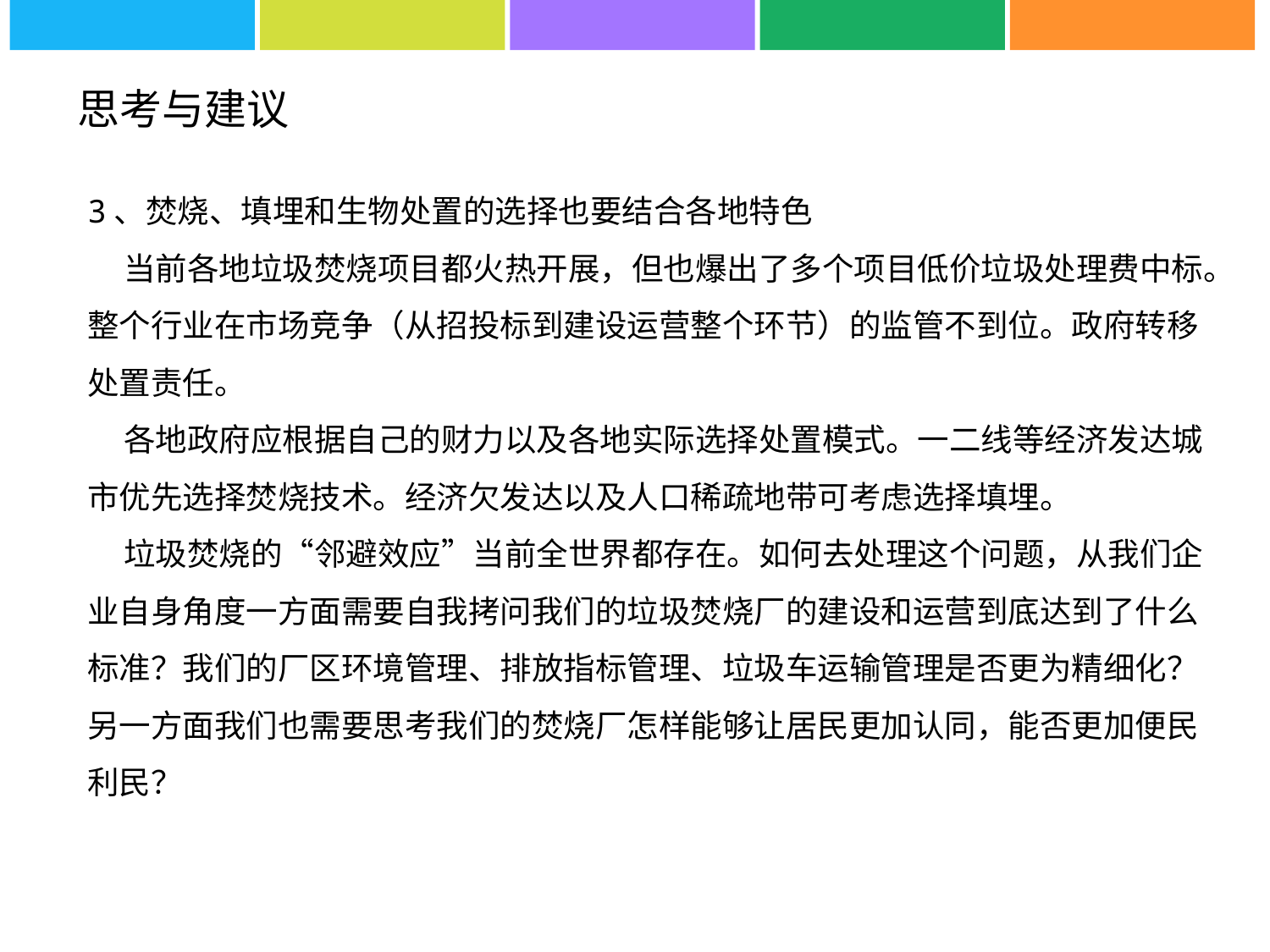

思考与建议
3、焚烧、填埋和生物处置的选择也要结合各地特色
    当前各地垃圾焚烧项目都火热开展，但也爆出了多个项目低价垃圾处理费中标。整个行业在市场竞争（从招投标到建设运营整个环节）的监管不到位。政府转移处置责任。
    各地政府应根据自己的财力以及各地实际选择处置模式。一二线等经济发达城市优先选择焚烧技术。经济欠发达以及人口稀疏地带可考虑选择填埋。
    垃圾焚烧的“邻避效应”当前全世界都存在。如何去处理这个问题，从我们企业自身角度一方面需要自我拷问我们的垃圾焚烧厂的建设和运营到底达到了什么标准？我们的厂区环境管理、排放指标管理、垃圾车运输管理是否更为精细化？另一方面我们也需要思考我们的焚烧厂怎样能够让居民更加认同，能否更加便民利民？